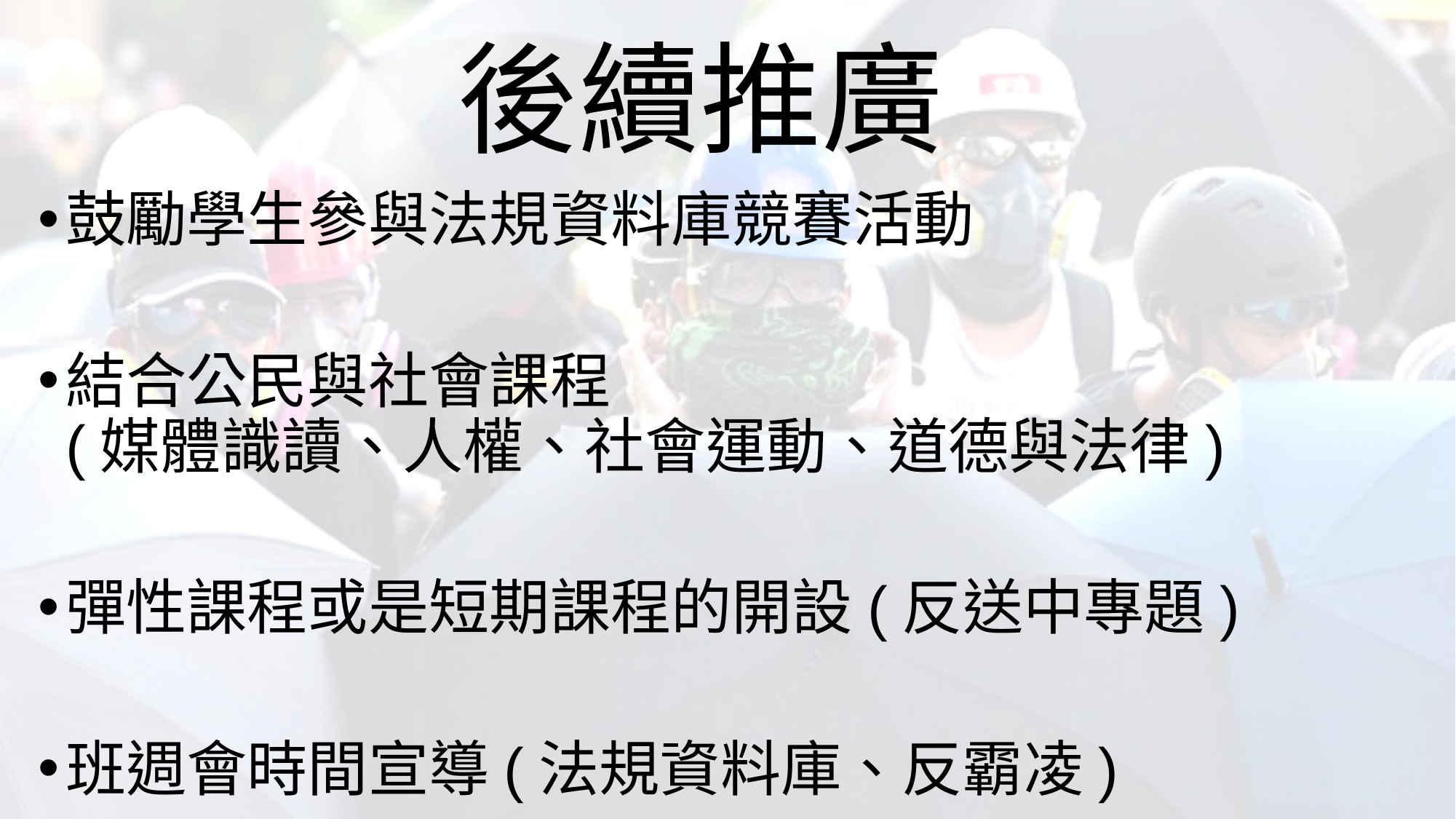

# 後續推廣
鼓勵學生參與法規資料庫競賽活動

結合公民與社會課程
(媒體識讀、人權、社會運動、道德與法律)

彈性課程或是短期課程的開設(反送中專題)

班週會時間宣導(法規資料庫、反霸凌)